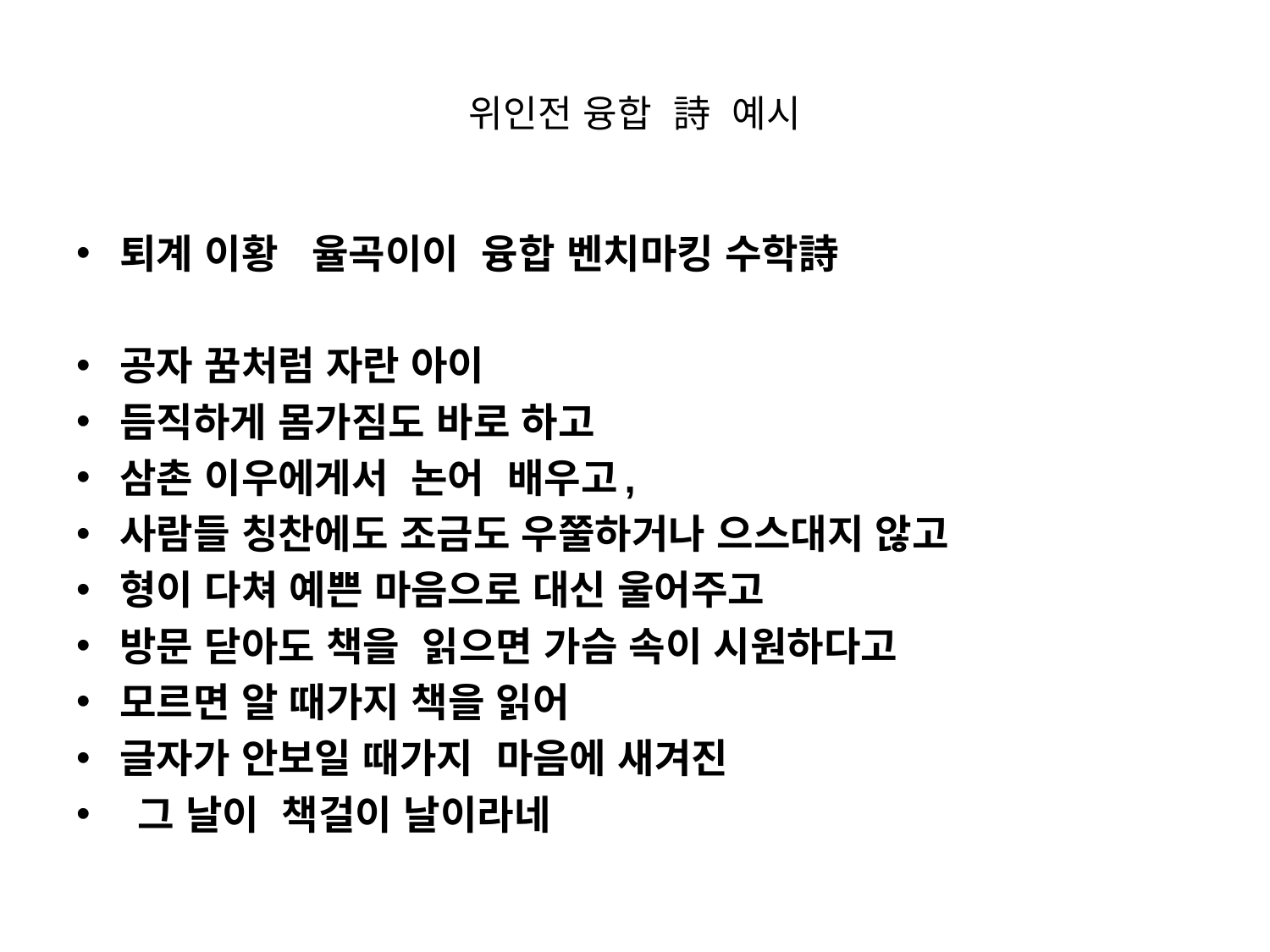

# 위인전 융합  詩  예시
퇴계 이황   율곡이이  융합 벤치마킹 수학詩

공자 꿈처럼 자란 아이
듬직하게 몸가짐도 바로 하고
삼촌 이우에게서  논어  배우고,
사람들 칭찬에도 조금도 우쭐하거나 으스대지 않고
형이 다쳐 예쁜 마음으로 대신 울어주고
방문 닫아도 책을  읽으면 가슴 속이 시원하다고
모르면 알 때가지 책을 읽어
글자가 안보일 때가지  마음에 새겨진
 그 날이  책걸이 날이라네